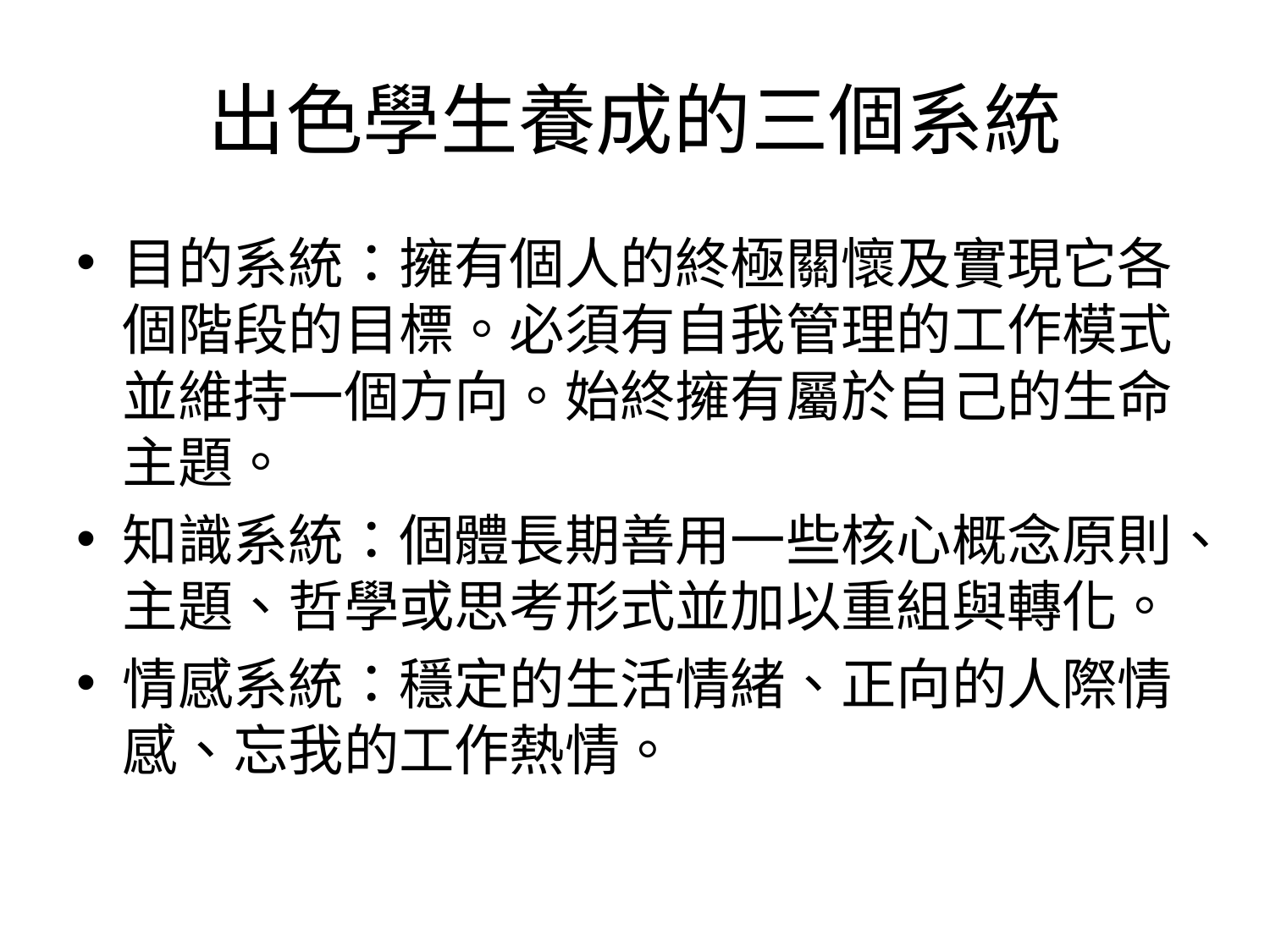

# 出色學生養成的三個系統
目的系統：擁有個人的終極關懷及實現它各個階段的目標。必須有自我管理的工作模式並維持一個方向。始終擁有屬於自己的生命主題。
知識系統：個體長期善用一些核心概念原則、主題、哲學或思考形式並加以重組與轉化。
情感系統：穩定的生活情緒、正向的人際情感、忘我的工作熱情。